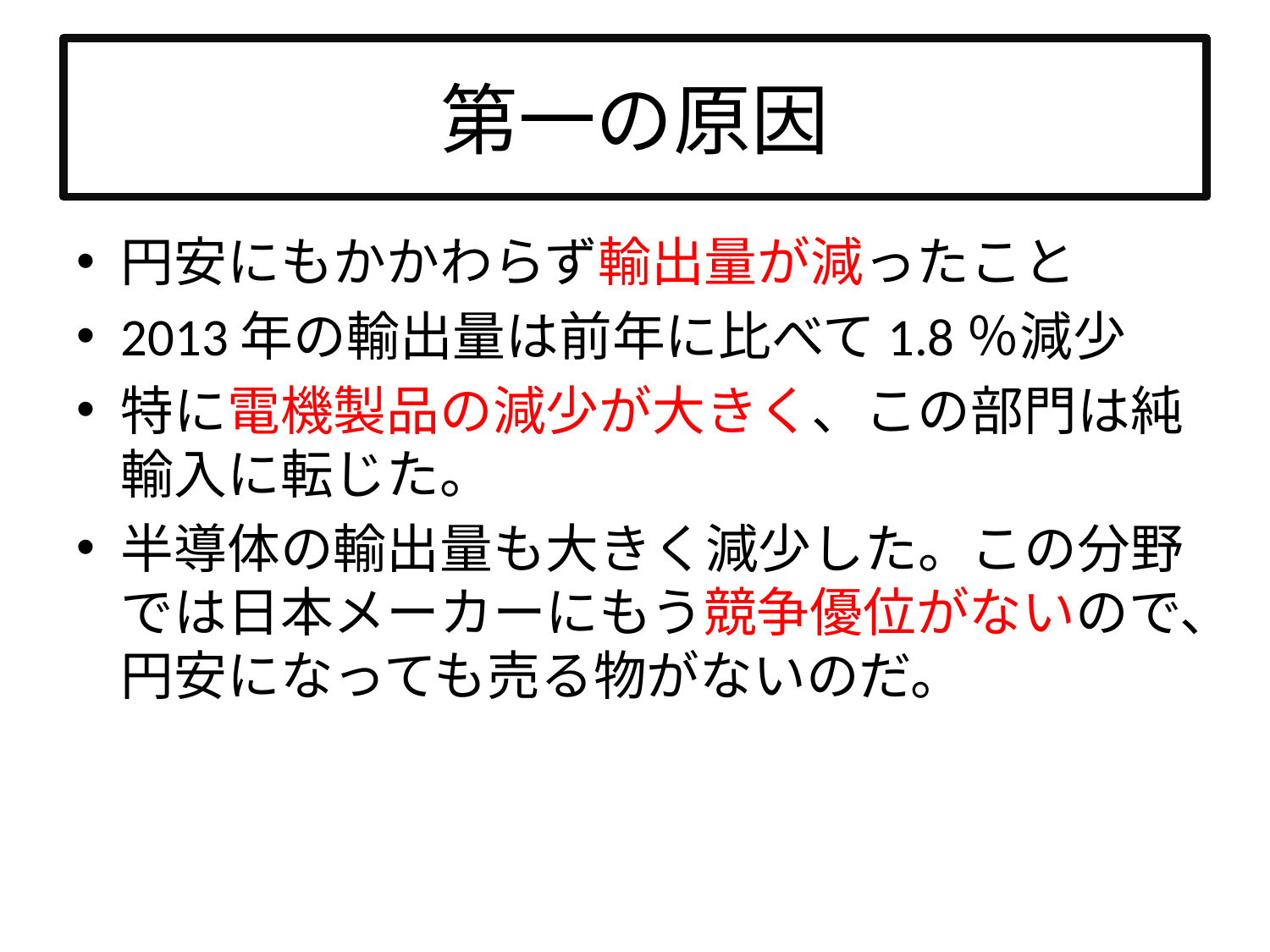

# 第一の原因
円安にもかかわらず輸出量が減ったこと
2013年の輸出量は前年に比べて1.8％減少
特に電機製品の減少が大きく、この部門は純輸入に転じた。
半導体の輸出量も大きく減少した。この分野では日本メーカーにもう競争優位がないので、円安になっても売る物がないのだ。